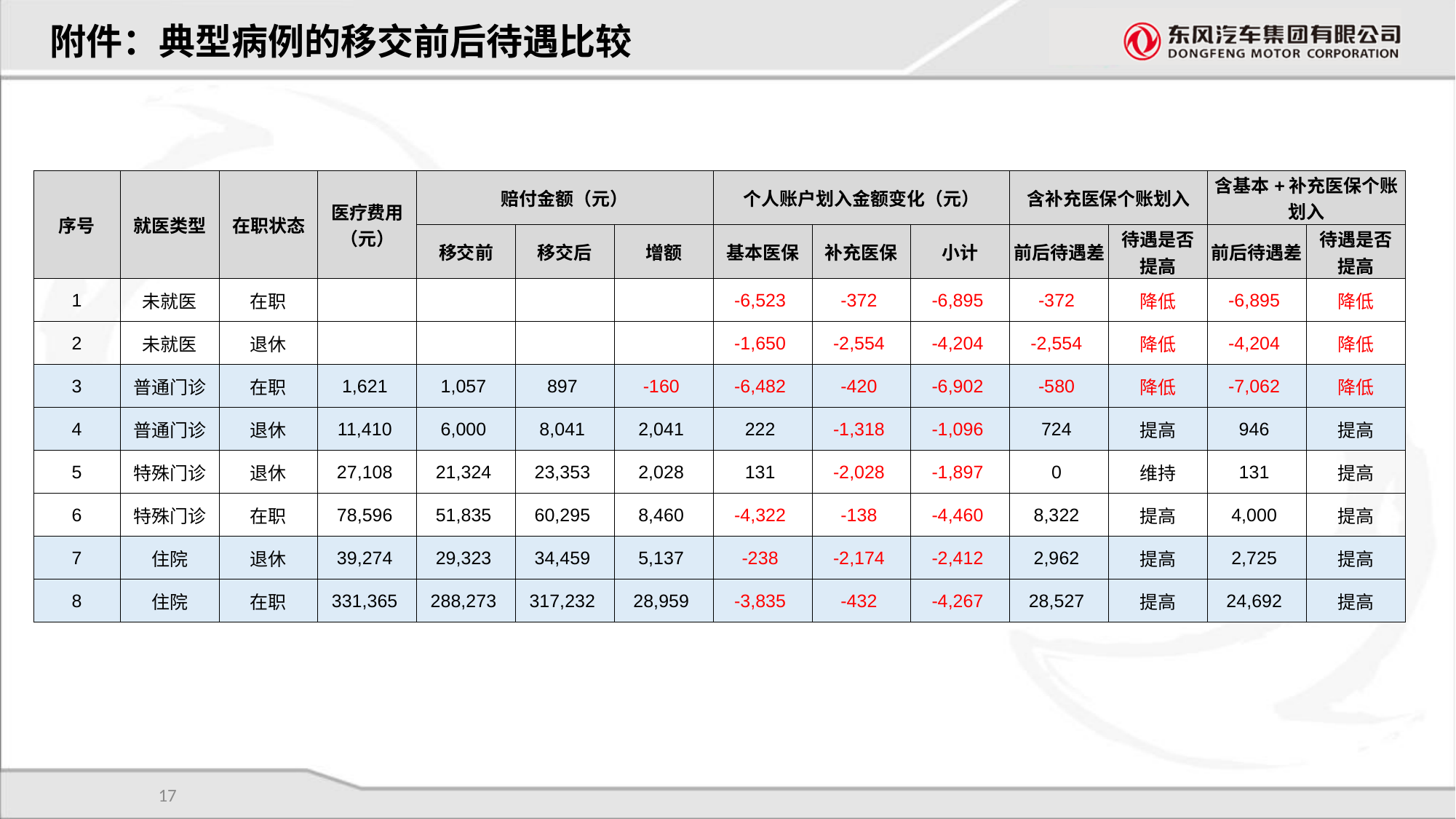

附件：典型病例的移交前后待遇比较
| 序号 | 就医类型 | 在职状态 | 医疗费用 （元） | 赔付金额（元） |  |  | 个人账户划入金额变化（元） |  |  | 含补充医保个账划入 |  | 含基本+补充医保个账划入 |  |
| --- | --- | --- | --- | --- | --- | --- | --- | --- | --- | --- | --- | --- | --- |
|  |  |  |  | 移交前 | 移交后 | 增额 | 基本医保 | 补充医保 | 小计 | 前后待遇差 | 待遇是否 提高 | 前后待遇差 | 待遇是否 提高 |
| 1 | 未就医 | 在职 |  |  |  |  | -6,523 | -372 | -6,895 | -372 | 降低 | -6,895 | 降低 |
| 2 | 未就医 | 退休 |  |  |  |  | -1,650 | -2,554 | -4,204 | -2,554 | 降低 | -4,204 | 降低 |
| 3 | 普通门诊 | 在职 | 1,621 | 1,057 | 897 | -160 | -6,482 | -420 | -6,902 | -580 | 降低 | -7,062 | 降低 |
| 4 | 普通门诊 | 退休 | 11,410 | 6,000 | 8,041 | 2,041 | 222 | -1,318 | -1,096 | 724 | 提高 | 946 | 提高 |
| 5 | 特殊门诊 | 退休 | 27,108 | 21,324 | 23,353 | 2,028 | 131 | -2,028 | -1,897 | 0 | 维持 | 131 | 提高 |
| 6 | 特殊门诊 | 在职 | 78,596 | 51,835 | 60,295 | 8,460 | -4,322 | -138 | -4,460 | 8,322 | 提高 | 4,000 | 提高 |
| 7 | 住院 | 退休 | 39,274 | 29,323 | 34,459 | 5,137 | -238 | -2,174 | -2,412 | 2,962 | 提高 | 2,725 | 提高 |
| 8 | 住院 | 在职 | 331,365 | 288,273 | 317,232 | 28,959 | -3,835 | -432 | -4,267 | 28,527 | 提高 | 24,692 | 提高 |